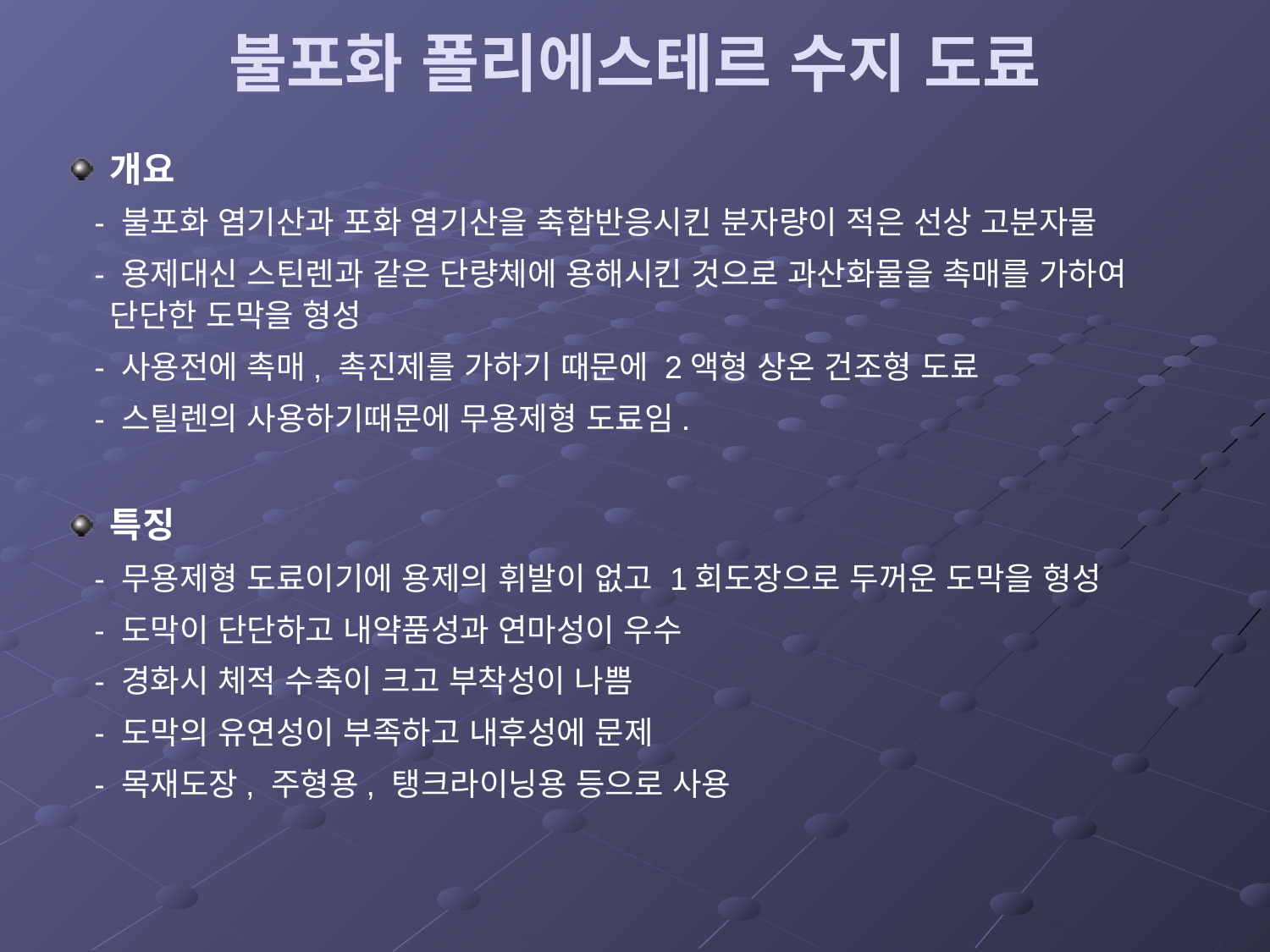

# 불포화 폴리에스테르 수지 도료
개요
   - 불포화 염기산과 포화 염기산을 축합반응시킨 분자량이 적은 선상 고분자물
   - 용제대신 스틴렌과 같은 단량체에 용해시킨 것으로 과산화물을 촉매를 가하여 단단한 도막을 형성
   - 사용전에 촉매, 촉진제를 가하기 때문에 2액형 상온 건조형 도료
   - 스틸렌의 사용하기때문에 무용제형 도료임.

특징
   - 무용제형 도료이기에 용제의 휘발이 없고 1회도장으로 두꺼운 도막을 형성
   - 도막이 단단하고 내약품성과 연마성이 우수
   - 경화시 체적 수축이 크고 부착성이 나쁨
   - 도막의 유연성이 부족하고 내후성에 문제
   - 목재도장, 주형용, 탱크라이닝용 등으로 사용